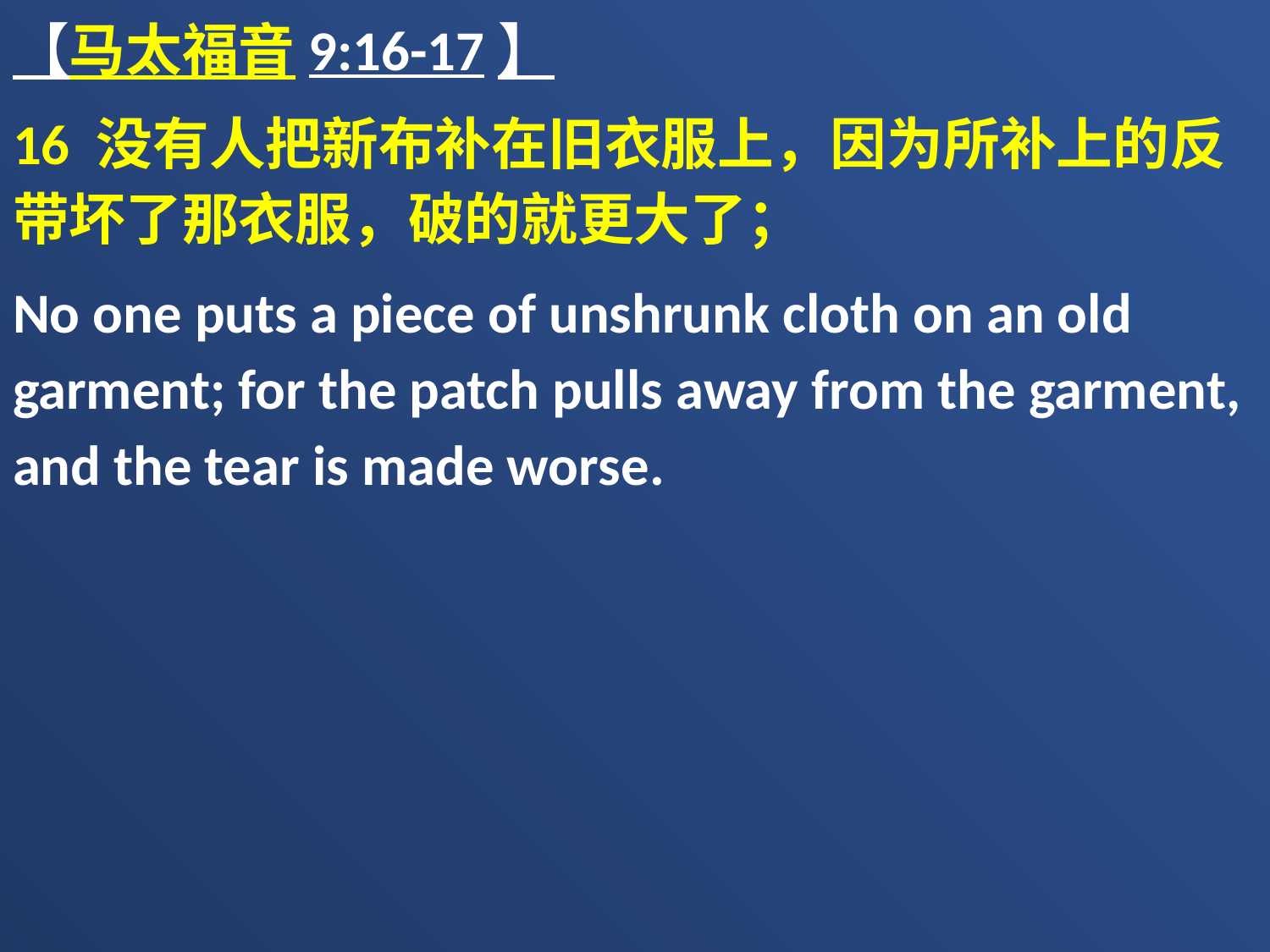

【马太福音9:16-17】
16 没有人把新布补在旧衣服上，因为所补上的反带坏了那衣服，破的就更大了；
No one puts a piece of unshrunk cloth on an old garment; for the patch pulls away from the garment, and the tear is made worse.